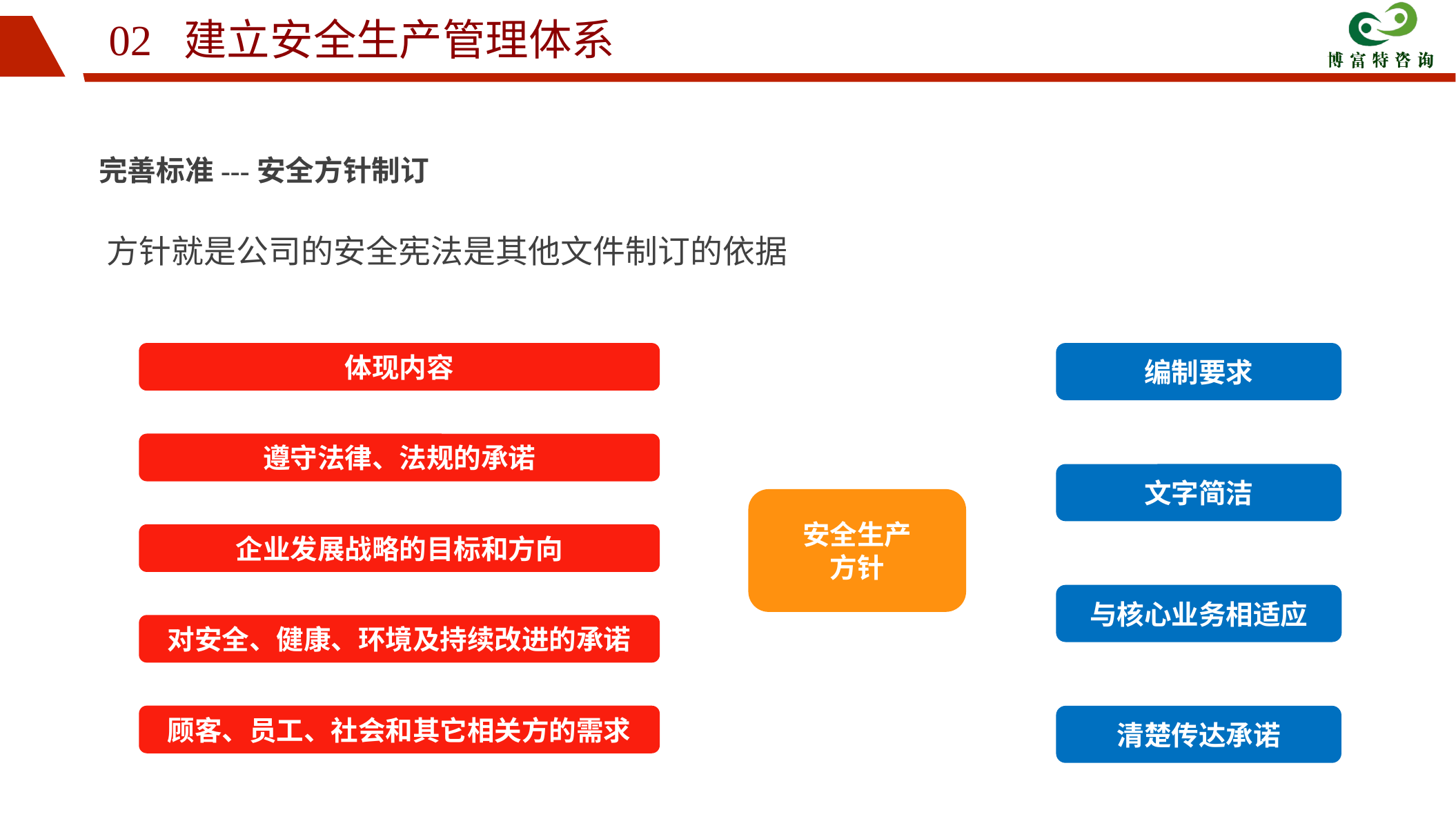

02  建立安全生产管理体系

完善标准---安全方针制订
方针就是公司的安全宪法是其他文件制订的依据
体现内容
编制要求
遵守法律、法规的承诺
文字简洁
安全生产
方针
企业发展战略的目标和方向
与核心业务相适应
对安全、健康、环境及持续改进的承诺
顾客、员工、社会和其它相关方的需求
清楚传达承诺